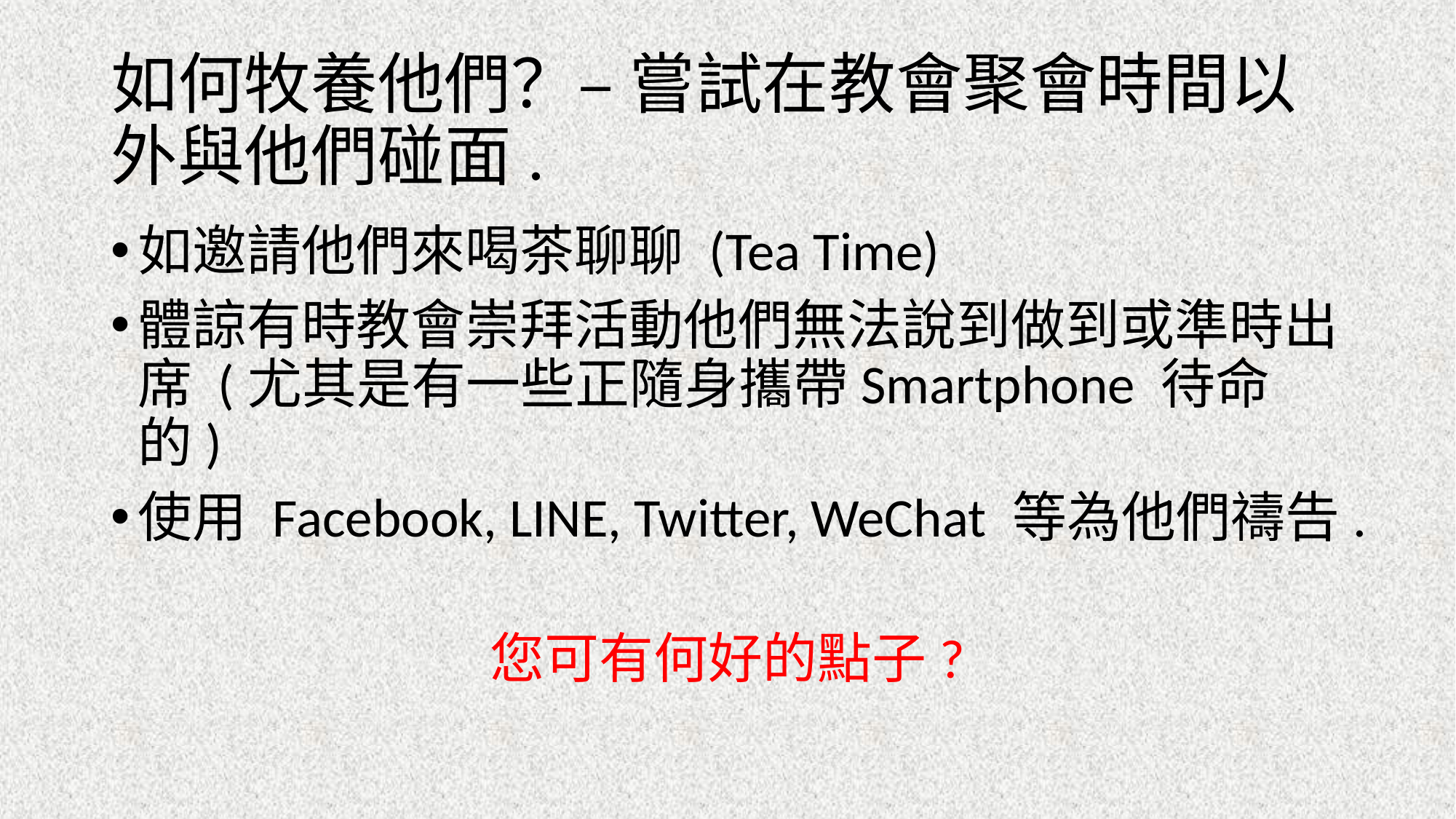

# 如何牧養他們？– 嘗試在教會聚會時間以外與他們碰面.
如邀請他們來喝茶聊聊 (Tea Time)
體諒有時教會崇拜活動他們無法說到做到或準時出席 (尤其是有一些正隨身攜帶Smartphone 待命的)
使用 Facebook, LINE, Twitter, WeChat 等為他們禱告.

您可有何好的點子?